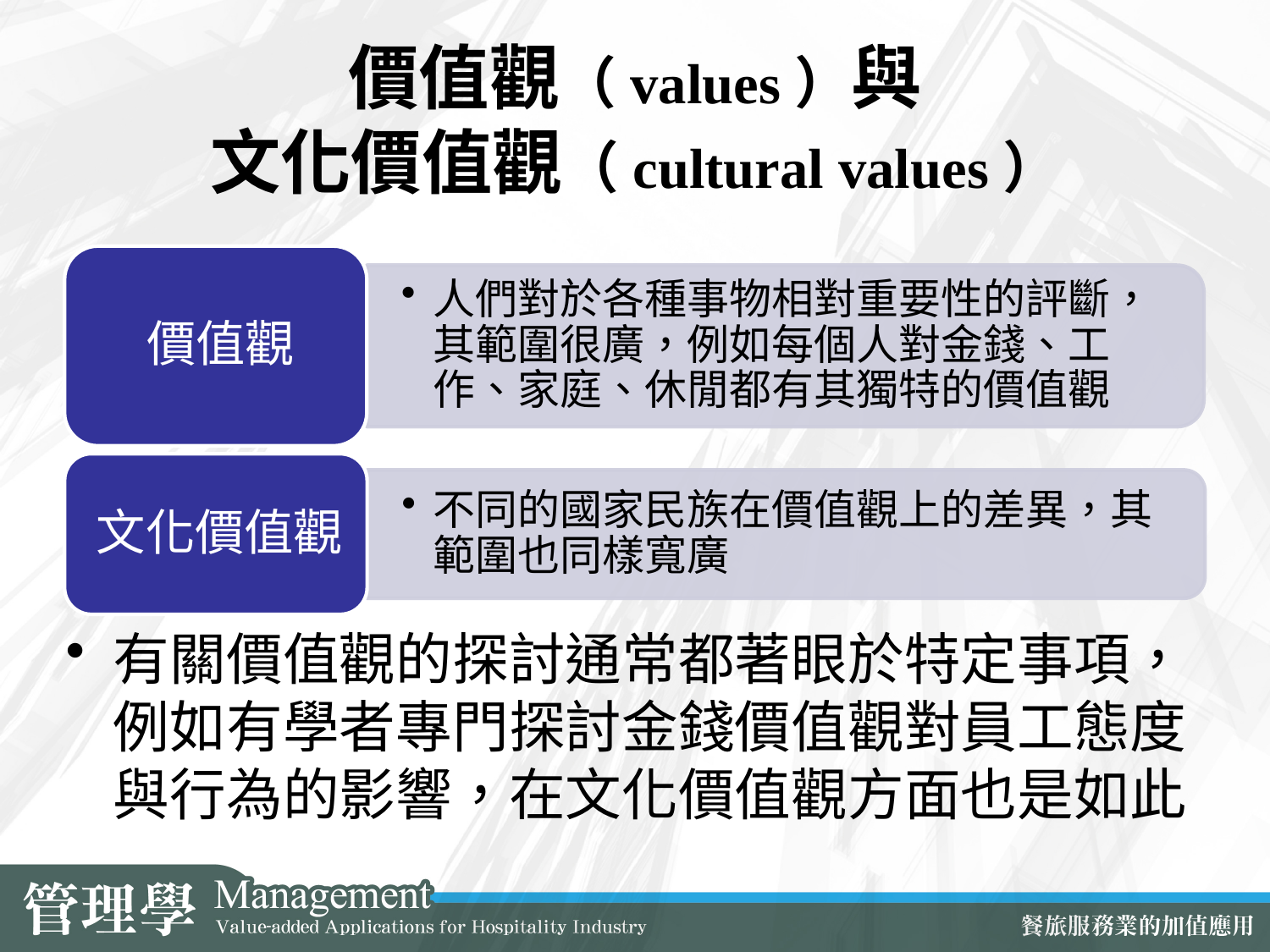

# 價值觀（values）與 文化價值觀（cultural values）

有關價值觀的探討通常都著眼於特定事項，例如有學者專門探討金錢價值觀對員工態度與行為的影響，在文化價值觀方面也是如此
人們對於各種事物相對重要性的評斷，其範圍很廣，例如每個人對金錢、工作、家庭、休閒都有其獨特的價值觀
價值觀
不同的國家民族在價值觀上的差異，其範圍也同樣寬廣
文化價值觀